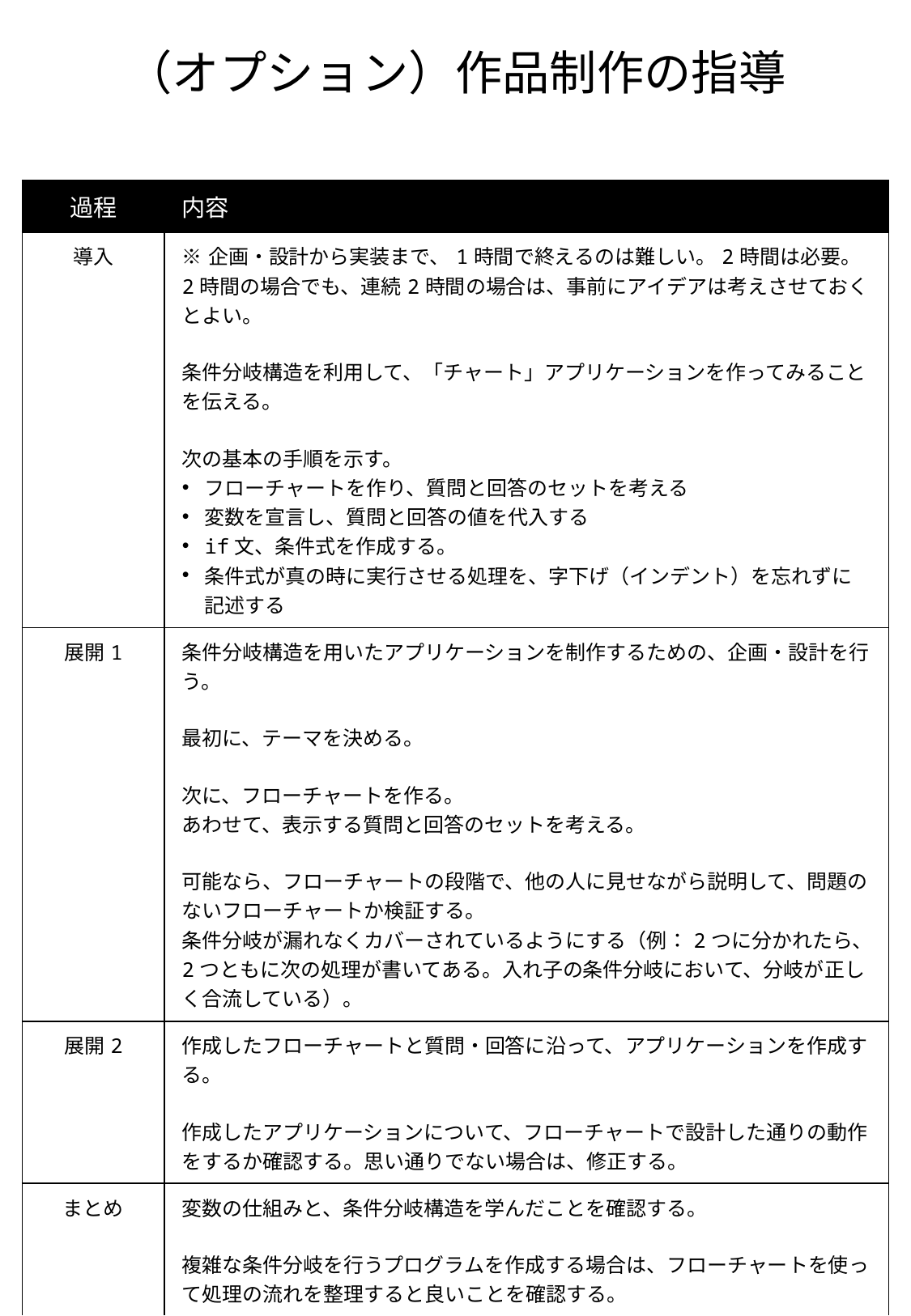

# （オプション）作品制作の指導
| 過程 | 内容 |
| --- | --- |
| 導入 | ※企画・設計から実装まで、1時間で終えるのは難しい。2時間は必要。2時間の場合でも、連続2時間の場合は、事前にアイデアは考えさせておくとよい。 条件分岐構造を利用して、「チャート」アプリケーションを作ってみることを伝える。 次の基本の手順を示す。 フローチャートを作り、質問と回答のセットを考える 変数を宣言し、質問と回答の値を代入する if文、条件式を作成する。 条件式が真の時に実行させる処理を、字下げ（インデント）を忘れずに記述する |
| 展開1 | 条件分岐構造を用いたアプリケーションを制作するための、企画・設計を行う。 最初に、テーマを決める。 次に、フローチャートを作る。 あわせて、表示する質問と回答のセットを考える。 可能なら、フローチャートの段階で、他の人に見せながら説明して、問題のないフローチャートか検証する。 条件分岐が漏れなくカバーされているようにする（例：2つに分かれたら、2つともに次の処理が書いてある。入れ子の条件分岐において、分岐が正しく合流している）。 |
| 展開2 | 作成したフローチャートと質問・回答に沿って、アプリケーションを作成する。 作成したアプリケーションについて、フローチャートで設計した通りの動作をするか確認する。思い通りでない場合は、修正する。 |
| まとめ | 変数の仕組みと、条件分岐構造を学んだことを確認する。 複雑な条件分岐を行うプログラムを作成する場合は、フローチャートを使って処理の流れを整理すると良いことを確認する。 |